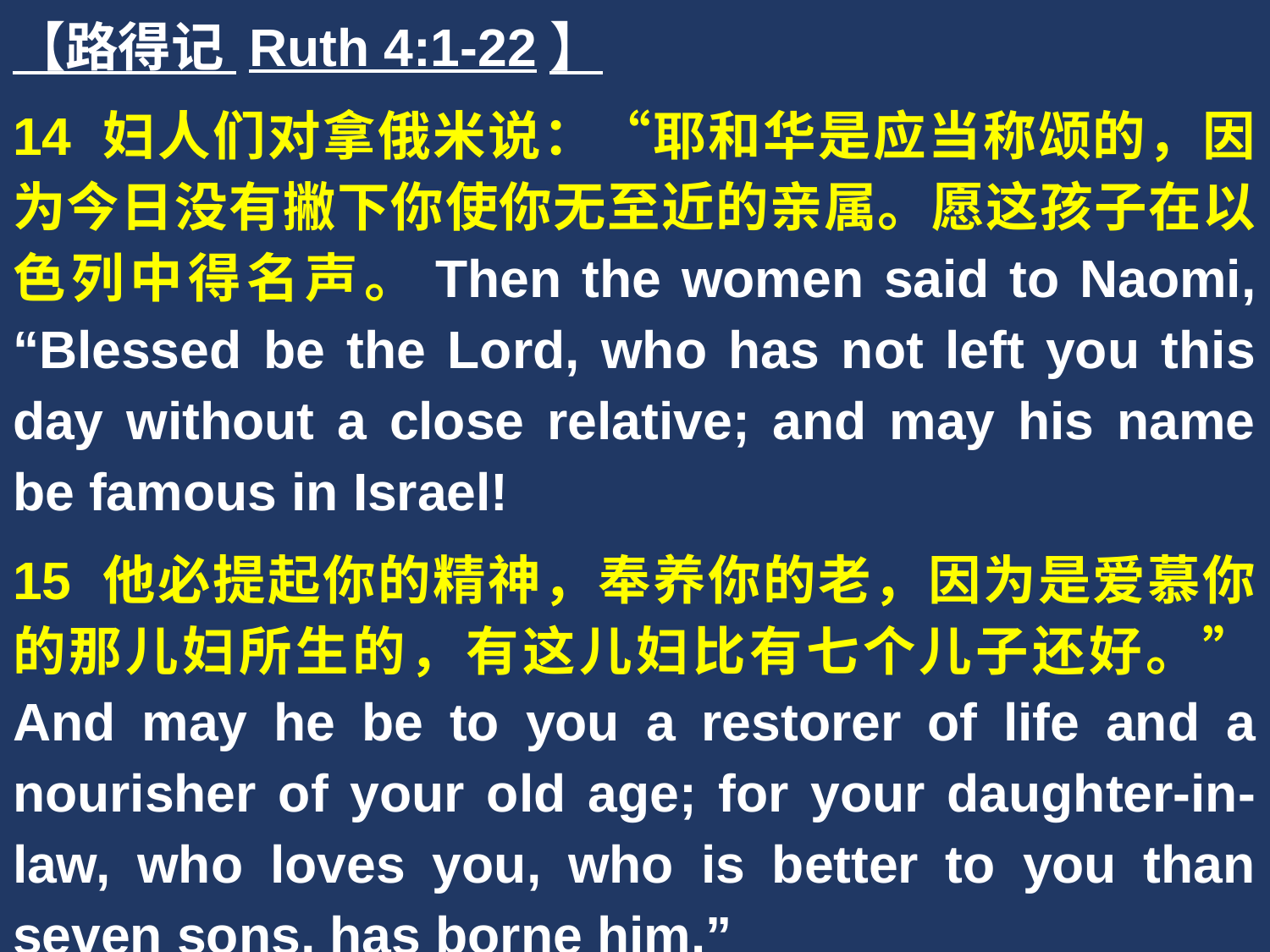

【路得记 Ruth 4:1-22】
14 妇人们对拿俄米说：“耶和华是应当称颂的，因为今日没有撇下你使你无至近的亲属。愿这孩子在以色列中得名声。Then the women said to Naomi, “Blessed be the Lord, who has not left you this day without a close relative; and may his name be famous in Israel!
15 他必提起你的精神，奉养你的老，因为是爱慕你的那儿妇所生的，有这儿妇比有七个儿子还好。” And may he be to you a restorer of life and a nourisher of your old age; for your daughter-in-law, who loves you, who is better to you than seven sons, has borne him.”